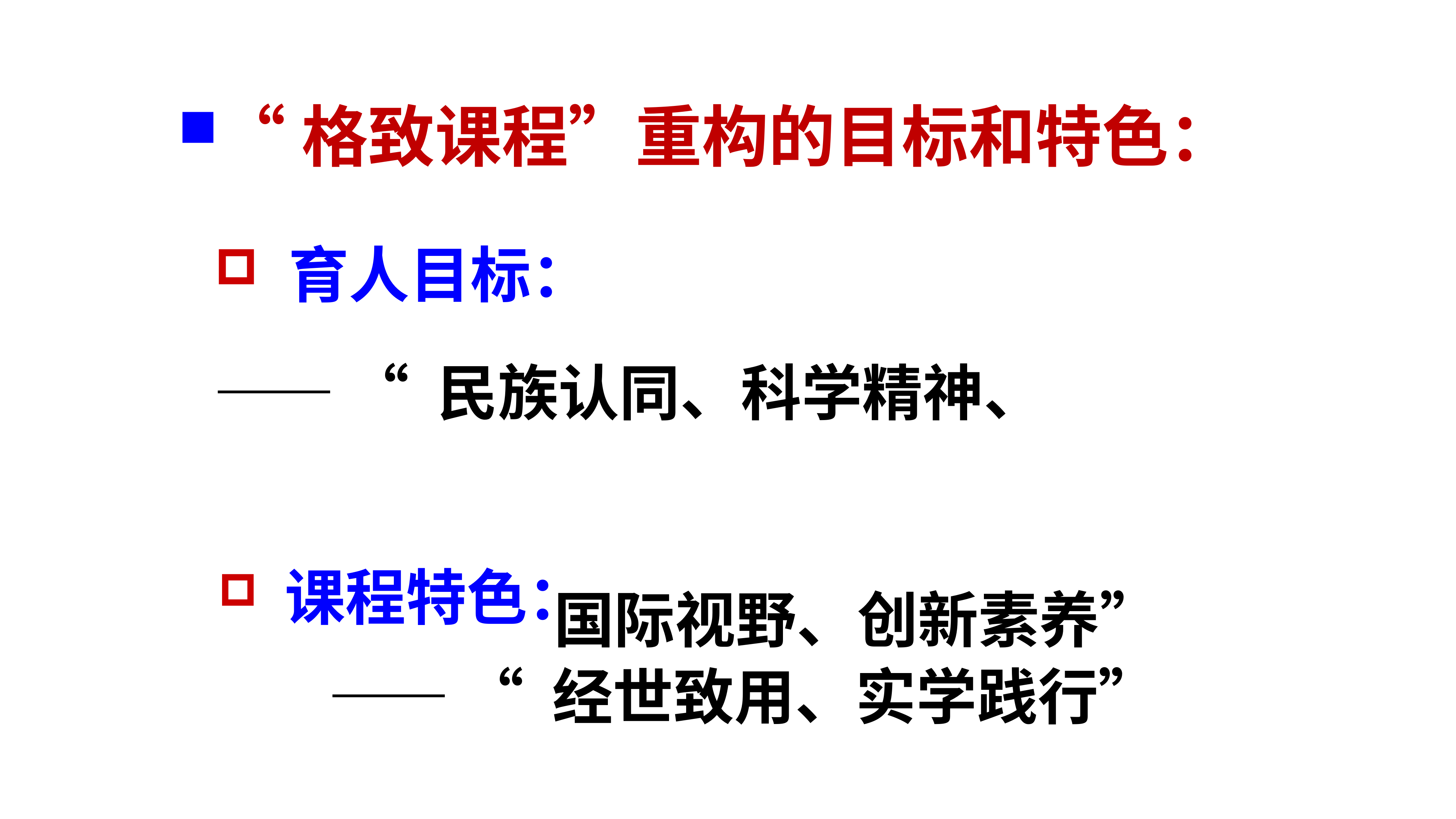

“格致课程”重构的目标和特色：
 育人目标：
                                                               —— “ 民族认同、科学精神、
                                                                 国际视野、创新素养”

 课程特色：
                                                       —— “ 经世致用、实学践行”